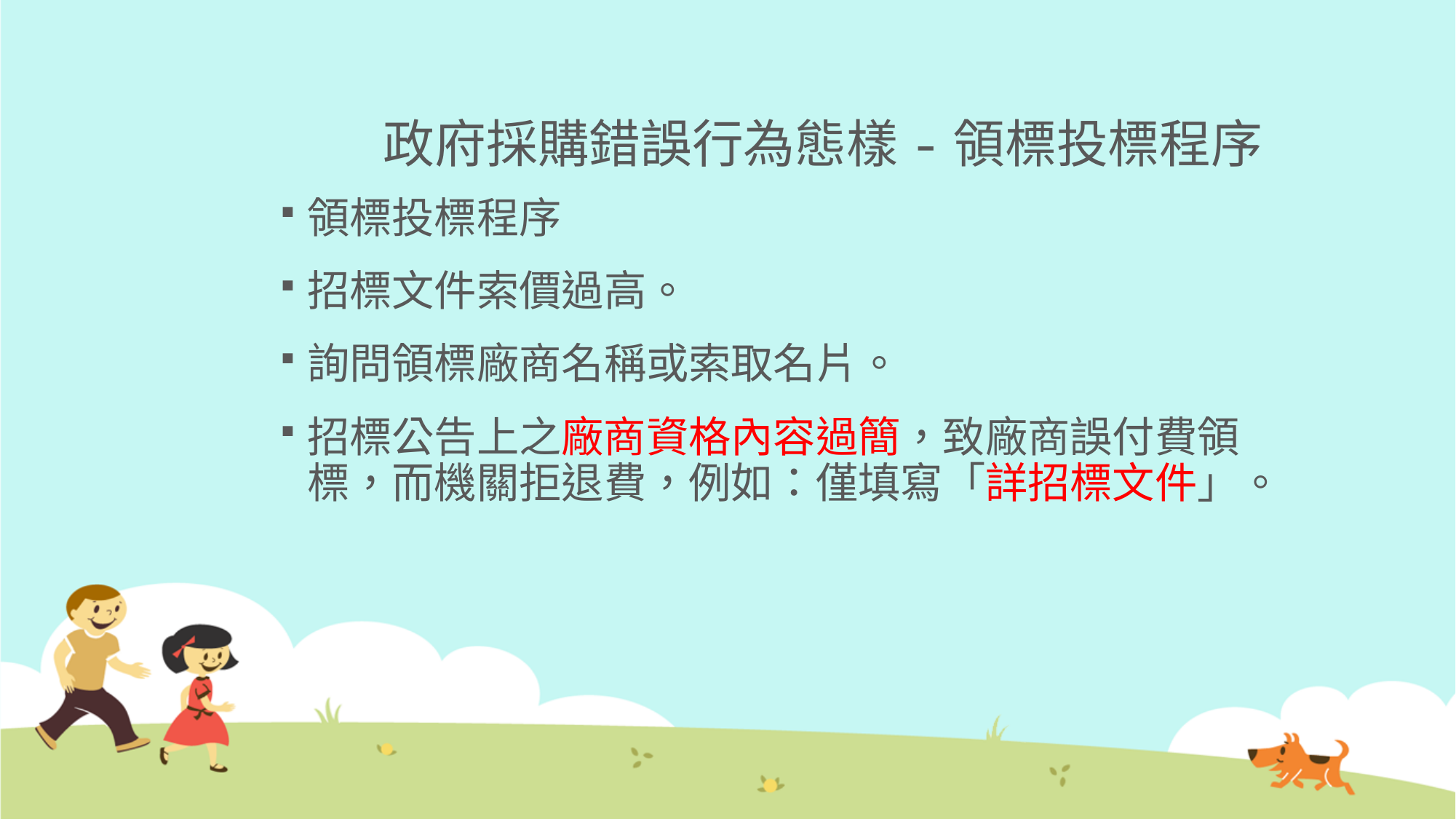

# 政府採購錯誤行為態樣-領標投標程序
領標投標程序
招標文件索價過高。
詢問領標廠商名稱或索取名片。
招標公告上之廠商資格內容過簡，致廠商誤付費領標，而機關拒退費，例如：僅填寫「詳招標文件」。